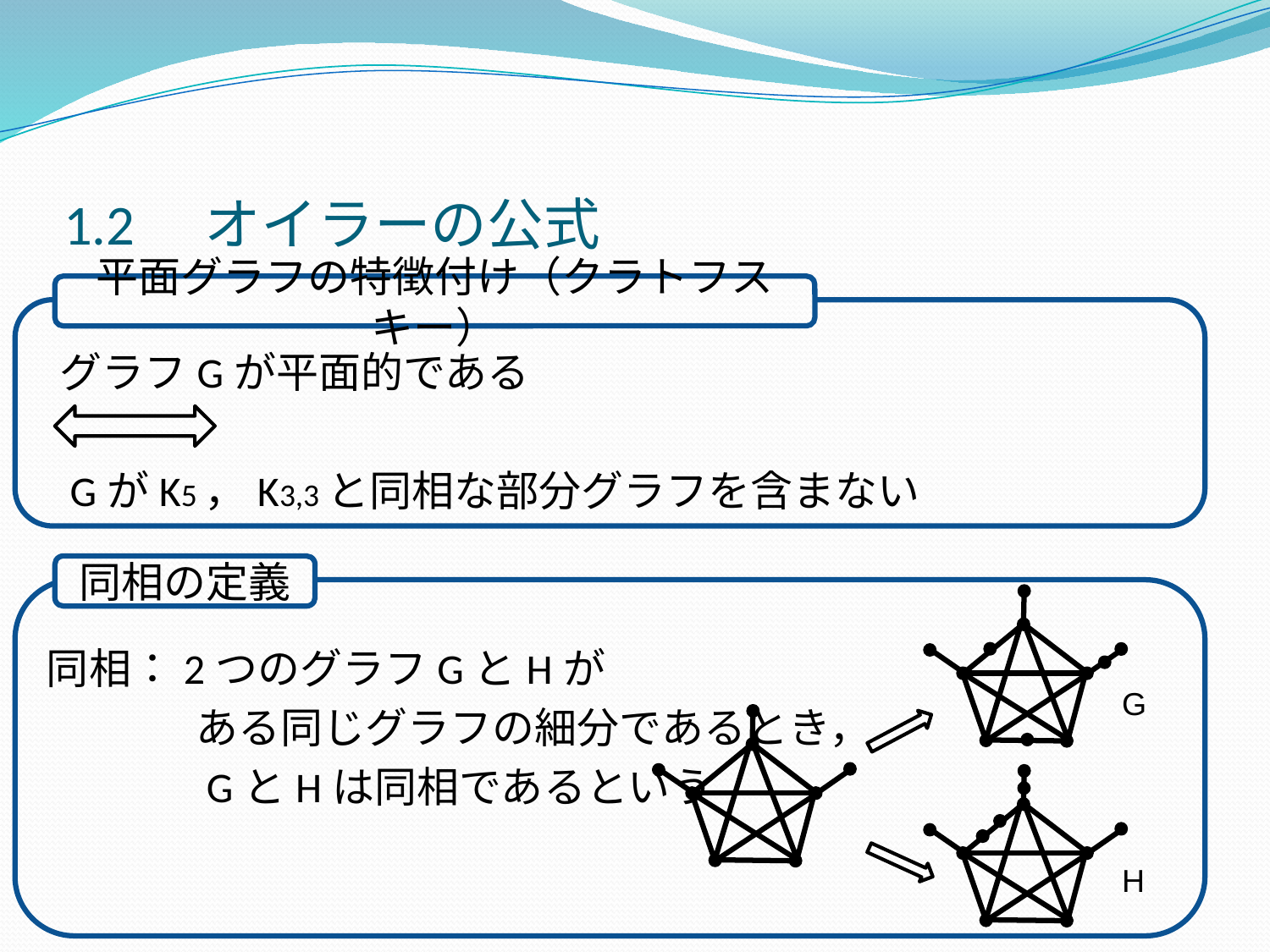

# 1.2　オイラーの公式

平面グラフの特徴付け（クラトフスキー）

　グラフGが平面的である

　GがK5，K3,3と同相な部分グラフを含まない

  同相：2つのグラフGとHが
　　　　 ある同じグラフの細分であるとき，
　　　　 GとHは同相であるという

同相の定義

G

H